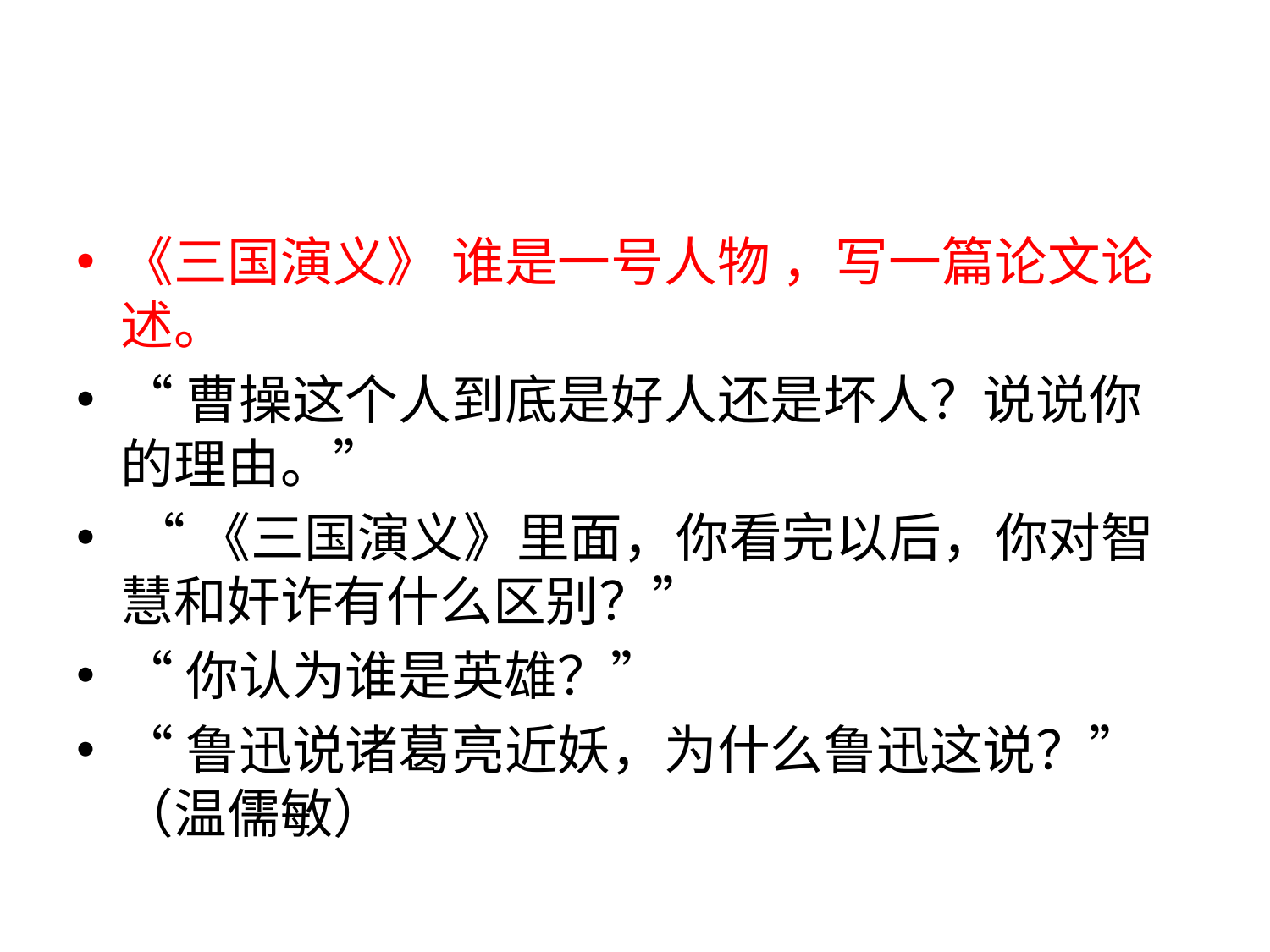

#
《三国演义》 谁是一号人物 ，写一篇论文论述。
“曹操这个人到底是好人还是坏人？说说你的理由。”
 “《三国演义》里面，你看完以后，你对智慧和奸诈有什么区别？”
“你认为谁是英雄？”
“鲁迅说诸葛亮近妖，为什么鲁迅这说？” （温儒敏）